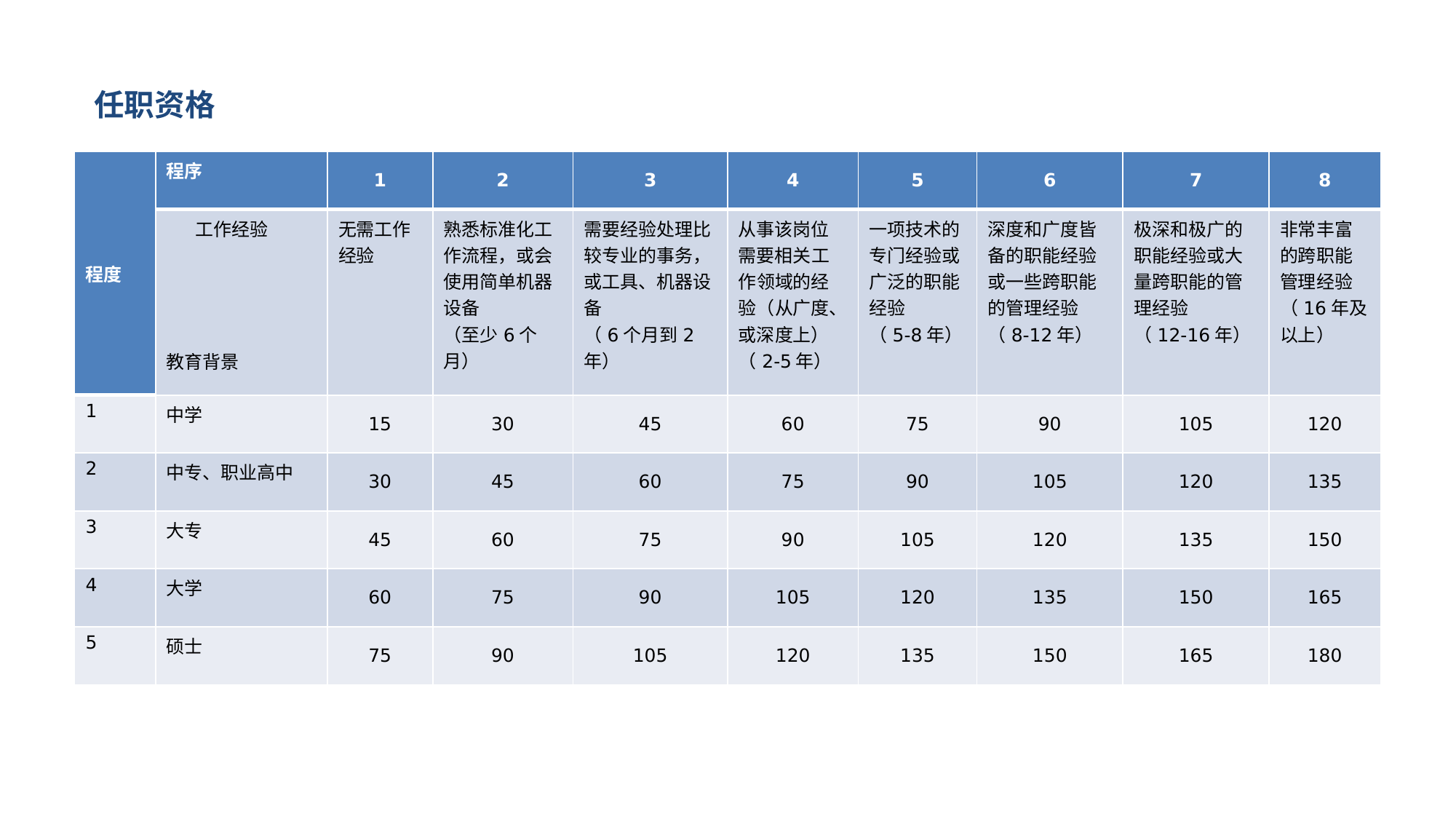

任职资格
| 程度 | 程序 | 1 | 2 | 3 | 4 | 5 | 6 | 7 | 8 |
| --- | --- | --- | --- | --- | --- | --- | --- | --- | --- |
|  | 工作经验 教育背景 | 无需工作经验 | 熟悉标准化工作流程，或会使用简单机器设备 （至少6个月） | 需要经验处理比较专业的事务，或工具、机器设备 （6个月到2年） | 从事该岗位需要相关工作领域的经验（从广度、或深度上） （2-5年） | 一项技术的专门经验或广泛的职能经验 （5-8年） | 深度和广度皆备的职能经验或一些跨职能的管理经验（8-12年） | 极深和极广的职能经验或大量跨职能的管理经验 （12-16年） | 非常丰富的跨职能管理经验 （16年及以上） |
| 1 | 中学 | 15 | 30 | 45 | 60 | 75 | 90 | 105 | 120 |
| 2 | 中专、职业高中 | 30 | 45 | 60 | 75 | 90 | 105 | 120 | 135 |
| 3 | 大专 | 45 | 60 | 75 | 90 | 105 | 120 | 135 | 150 |
| 4 | 大学 | 60 | 75 | 90 | 105 | 120 | 135 | 150 | 165 |
| 5 | 硕士 | 75 | 90 | 105 | 120 | 135 | 150 | 165 | 180 |